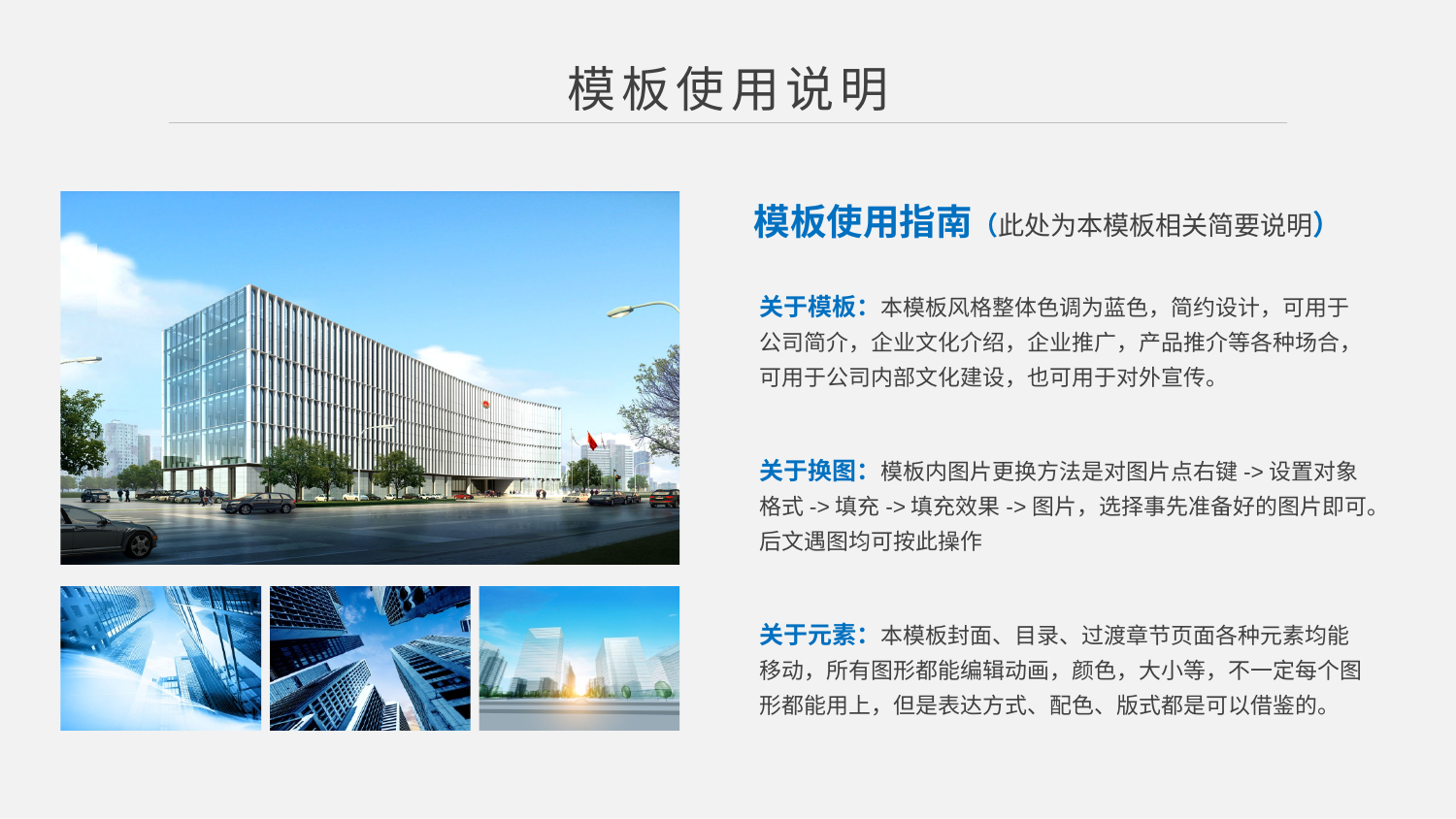

模板使用说明

模板使用指南（此处为本模板相关简要说明）
关于模板：本模板风格整体色调为蓝色，简约设计，可用于公司简介，企业文化介绍，企业推广，产品推介等各种场合，可用于公司内部文化建设，也可用于对外宣传。
关于换图：模板内图片更换方法是对图片点右键->设置对象格式->填充->填充效果->图片，选择事先准备好的图片即可。后文遇图均可按此操作

关于元素：本模板封面、目录、过渡章节页面各种元素均能移动，所有图形都能编辑动画，颜色，大小等，不一定每个图形都能用上，但是表达方式、配色、版式都是可以借鉴的。